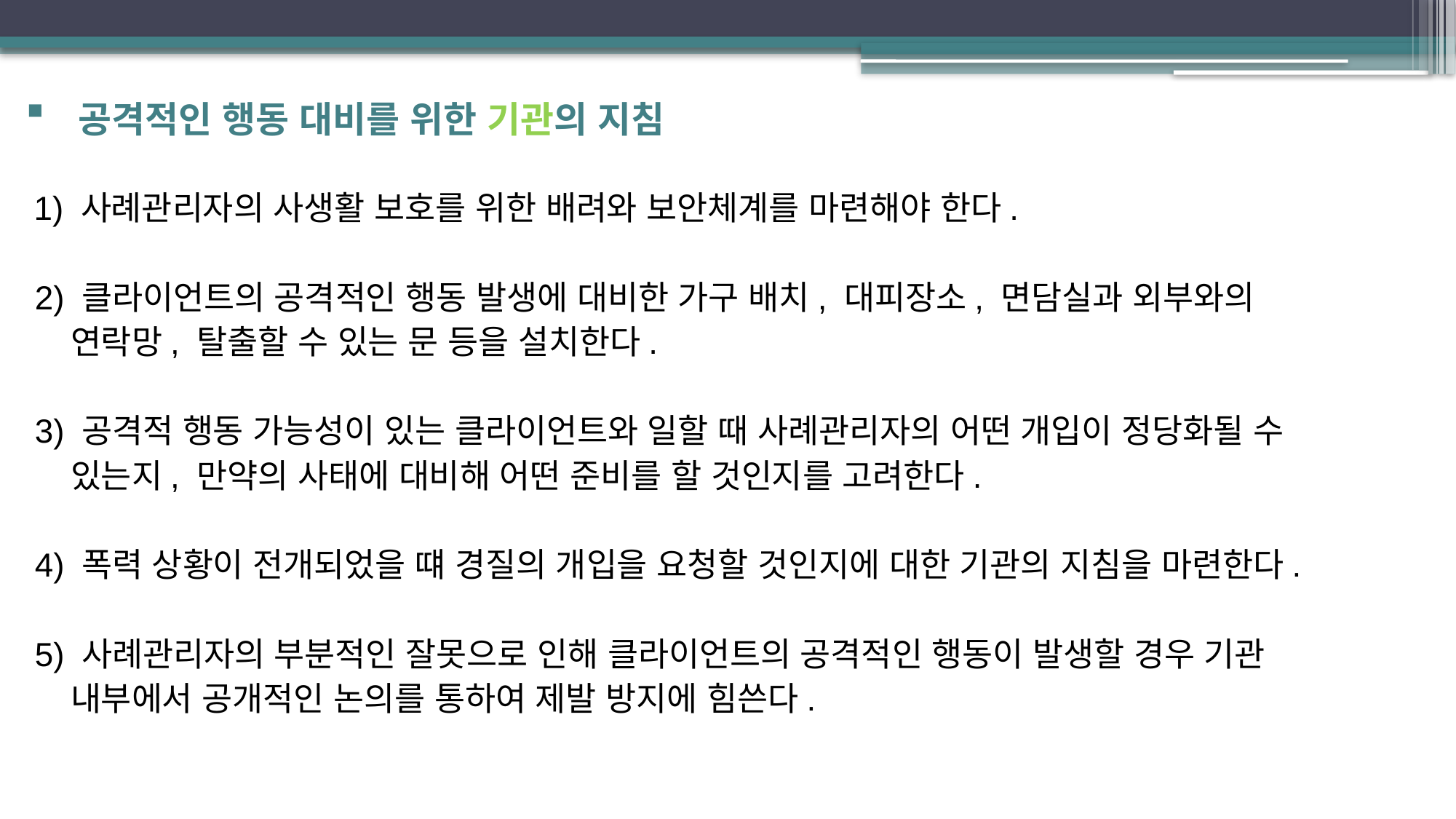

공격적인 행동 대비를 위한 기관의 지침

 1) 사례관리자의 사생활 보호를 위한 배려와 보안체계를 마련해야 한다.

 2) 클라이언트의 공격적인 행동 발생에 대비한 가구 배치, 대피장소, 면담실과 외부와의
    연락망, 탈출할 수 있는 문 등을 설치한다.

 3) 공격적 행동 가능성이 있는 클라이언트와 일할 때 사례관리자의 어떤 개입이 정당화될 수
    있는지, 만약의 사태에 대비해 어떤 준비를 할 것인지를 고려한다.

 4) 폭력 상황이 전개되었을 떄 경질의 개입을 요청할 것인지에 대한 기관의 지침을 마련한다.

 5) 사례관리자의 부분적인 잘못으로 인해 클라이언트의 공격적인 행동이 발생할 경우 기관
    내부에서 공개적인 논의를 통하여 제발 방지에 힘쓴다.